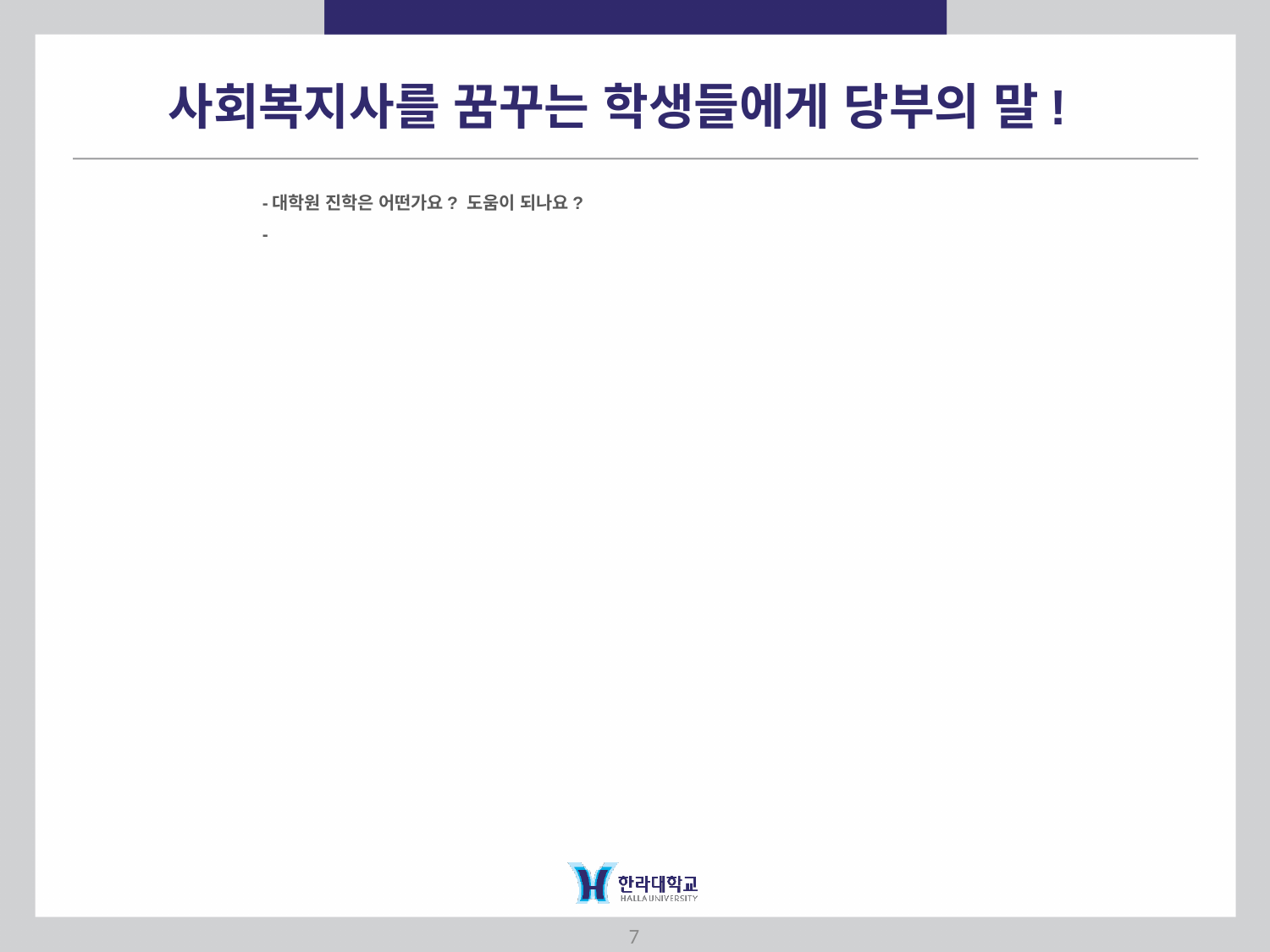

사회복지사를 꿈꾸는 학생들에게 당부의 말!
-대학원 진학은 어떤가요? 도움이 되나요?
-
7